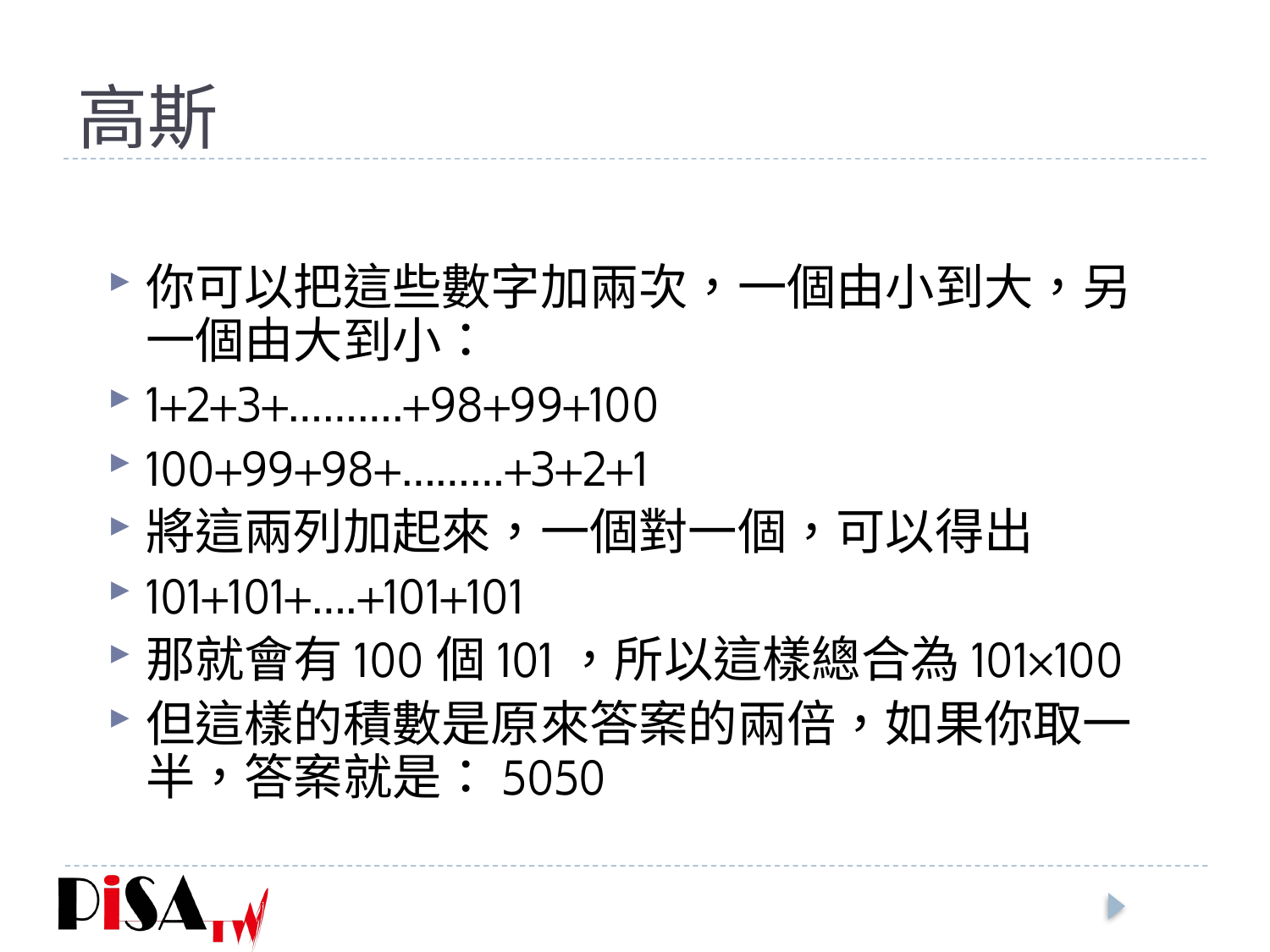

# 高斯
你可以把這些數字加兩次，一個由小到大，另一個由大到小：
1+2+3+……….+98+99+100
100+99+98+………+3+2+1
將這兩列加起來，一個對一個，可以得出
101+101+….+101+101
那就會有100個101，所以這樣總合為101×100
但這樣的積數是原來答案的兩倍，如果你取一半，答案就是：5050